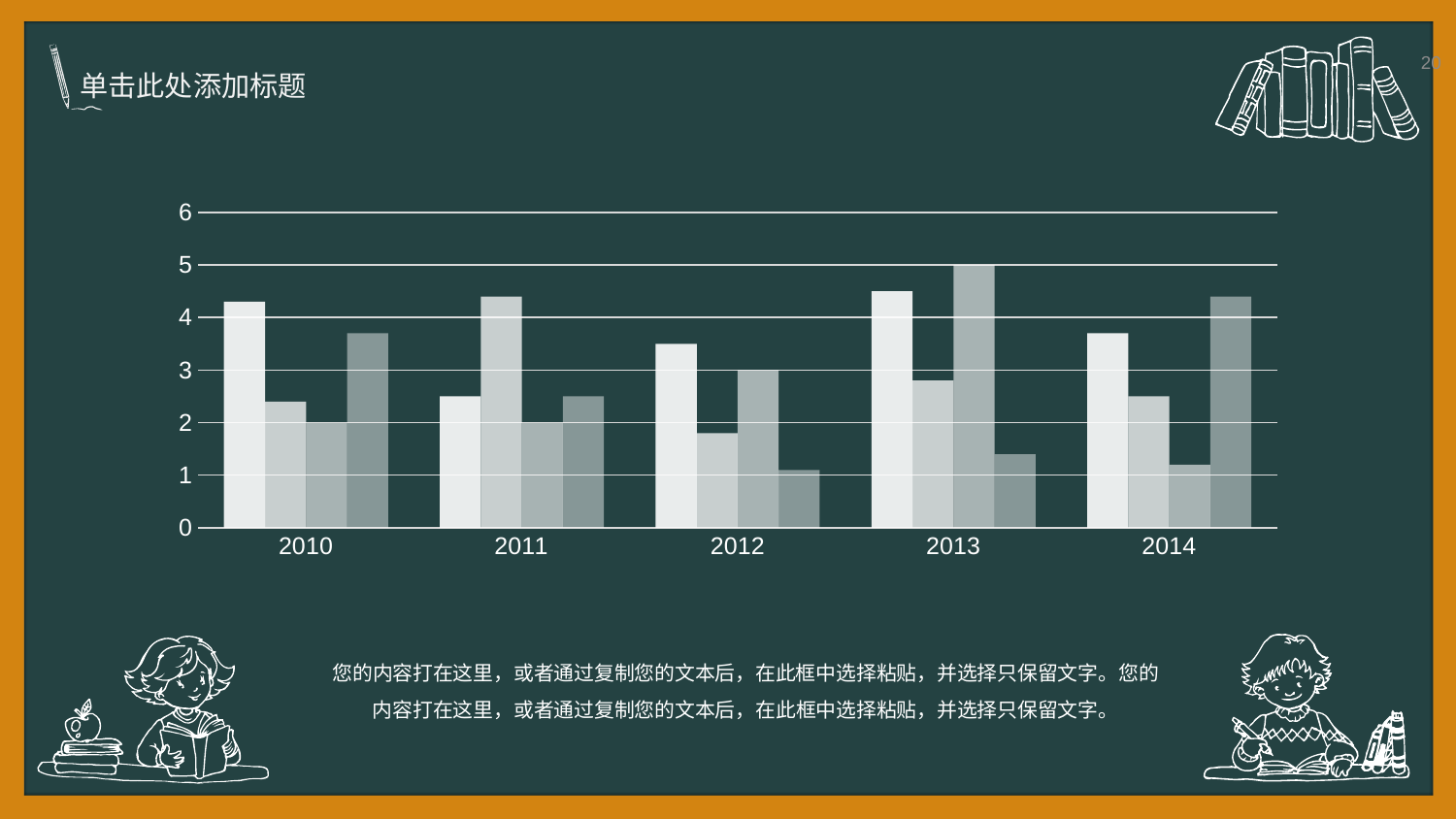

20

### Chart

| Category | PC | Notebook | Tablet | Other |
|---|---|---|---|---|
| 2010 | 4.3 | 2.4 | 2.0 | 3.7 |
| 2011 | 2.5 | 4.4 | 2.0 | 2.5 |
| 2012 | 3.5 | 1.8 | 3.0 | 1.1 |
| 2013 | 4.5 | 2.8 | 5.0 | 1.4 |
| 2014 | 3.7 | 2.5 | 1.2 | 4.4 |
您的内容打在这里，或者通过复制您的文本后，在此框中选择粘贴，并选择只保留文字。您的内容打在这里，或者通过复制您的文本后，在此框中选择粘贴，并选择只保留文字。